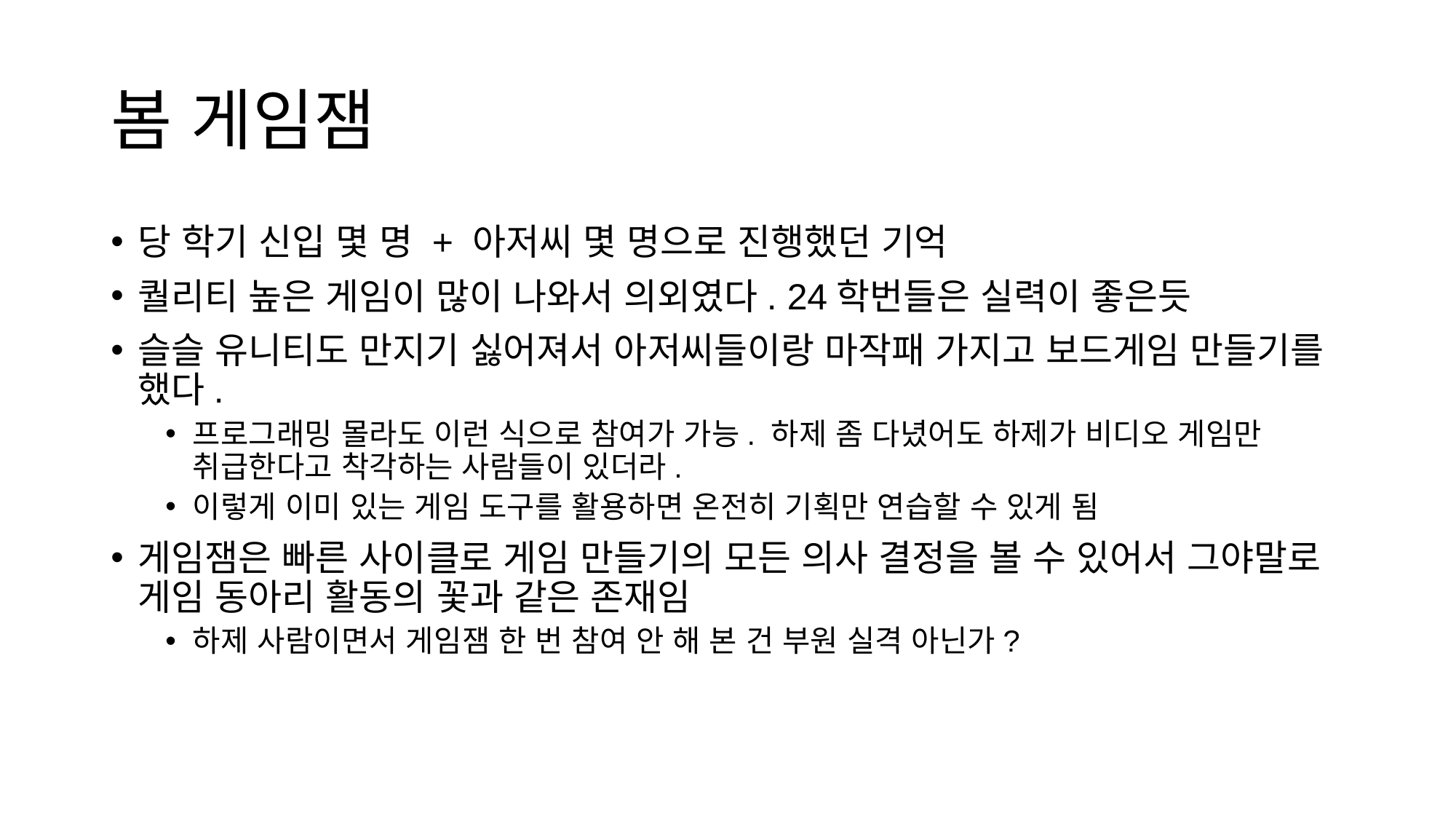

# 봄 게임잼
당 학기 신입 몇 명 + 아저씨 몇 명으로 진행했던 기억
퀄리티 높은 게임이 많이 나와서 의외였다. 24학번들은 실력이 좋은듯
슬슬 유니티도 만지기 싫어져서 아저씨들이랑 마작패 가지고 보드게임 만들기를 했다.
프로그래밍 몰라도 이런 식으로 참여가 가능. 하제 좀 다녔어도 하제가 비디오 게임만 취급한다고 착각하는 사람들이 있더라.
이렇게 이미 있는 게임 도구를 활용하면 온전히 기획만 연습할 수 있게 됨
게임잼은 빠른 사이클로 게임 만들기의 모든 의사 결정을 볼 수 있어서 그야말로 게임 동아리 활동의 꽃과 같은 존재임
하제 사람이면서 게임잼 한 번 참여 안 해 본 건 부원 실격 아닌가?